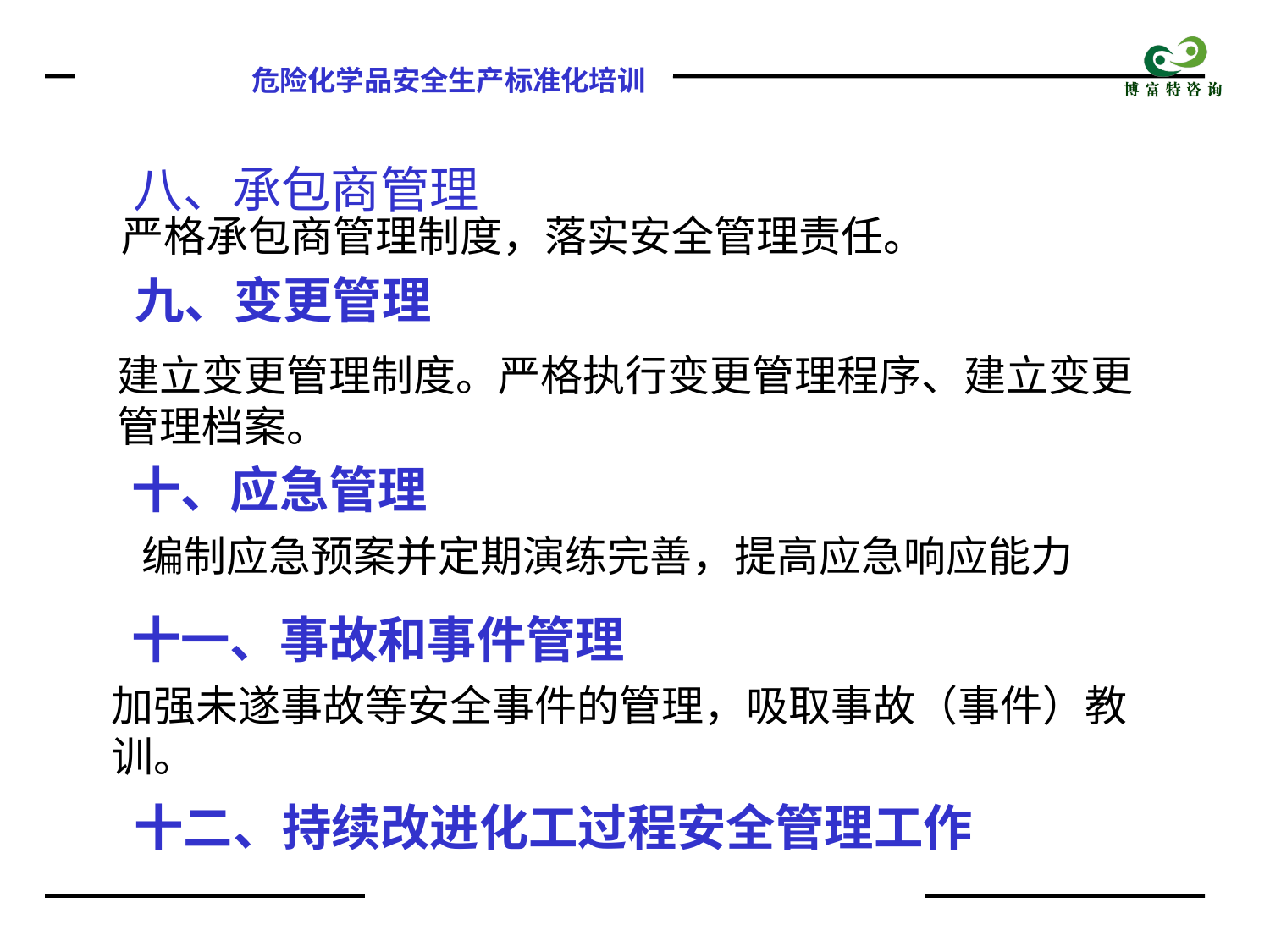

八、承包商管理
严格承包商管理制度，落实安全管理责任。
九、变更管理
建立变更管理制度。严格执行变更管理程序、建立变更管理档案。
十、应急管理
编制应急预案并定期演练完善，提高应急响应能力
十一、事故和事件管理
加强未遂事故等安全事件的管理，吸取事故（事件）教训。
十二、持续改进化工过程安全管理工作